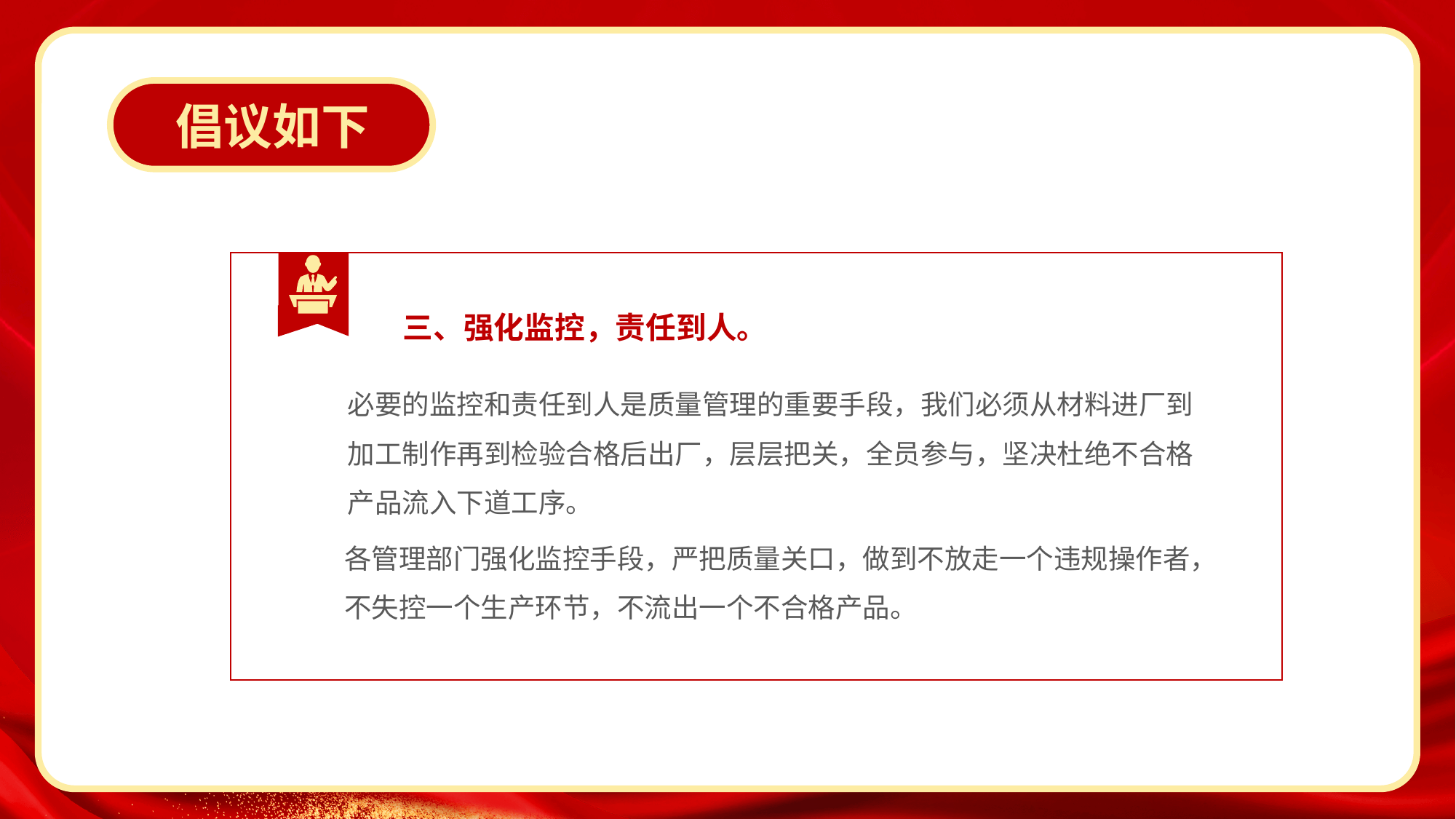

倡议如下

三、强化监控，责任到人。
必要的监控和责任到人是质量管理的重要手段，我们必须从材料进厂到加工制作再到检验合格后出厂，层层把关，全员参与，坚决杜绝不合格产品流入下道工序。
各管理部门强化监控手段，严把质量关口，做到不放走一个违规操作者，不失控一个生产环节，不流出一个不合格产品。